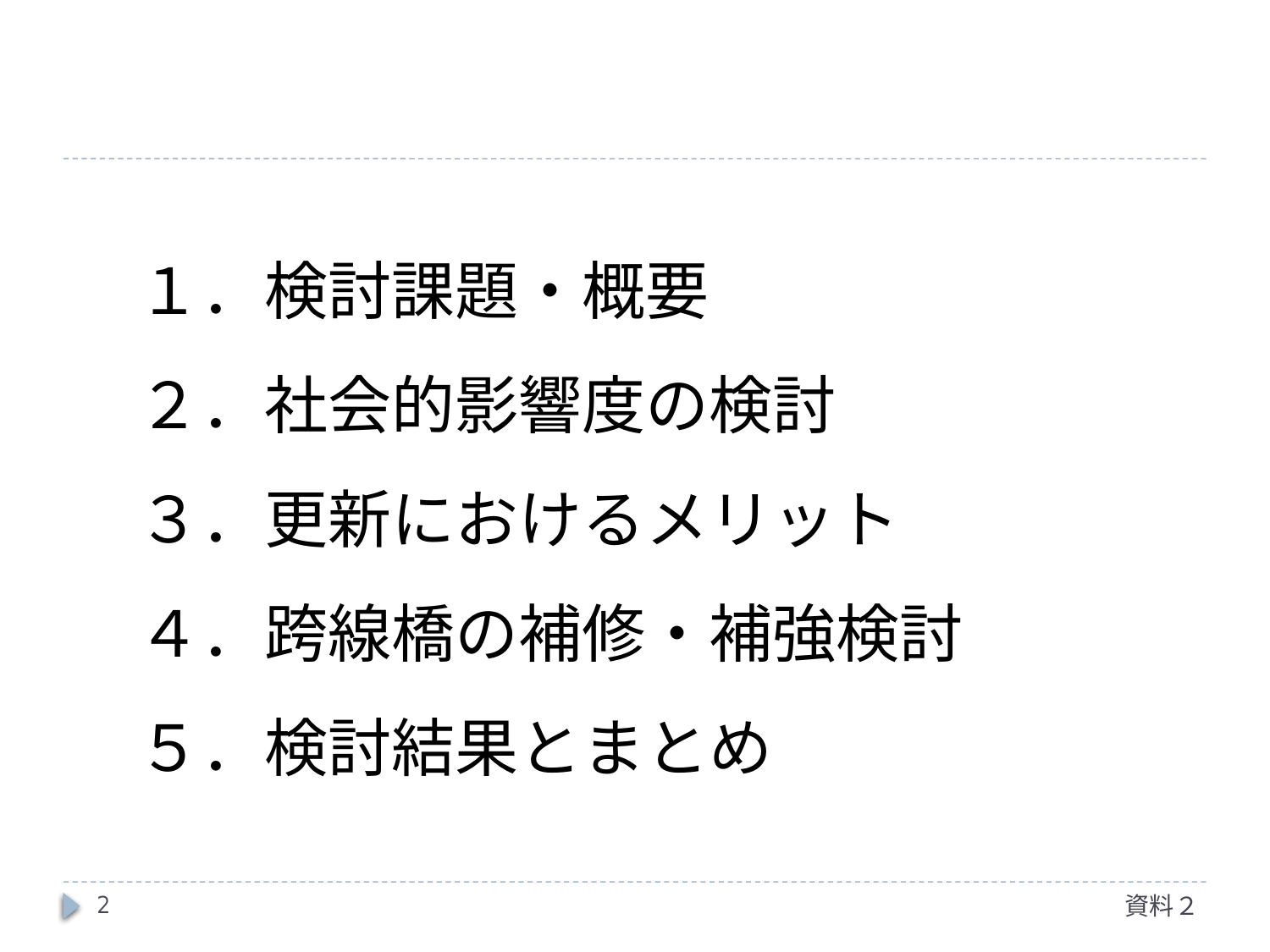

１．検討課題・概要
２．社会的影響度の検討
３．更新におけるメリット
４．跨線橋の補修・補強検討
５．検討結果とまとめ
2
資料２